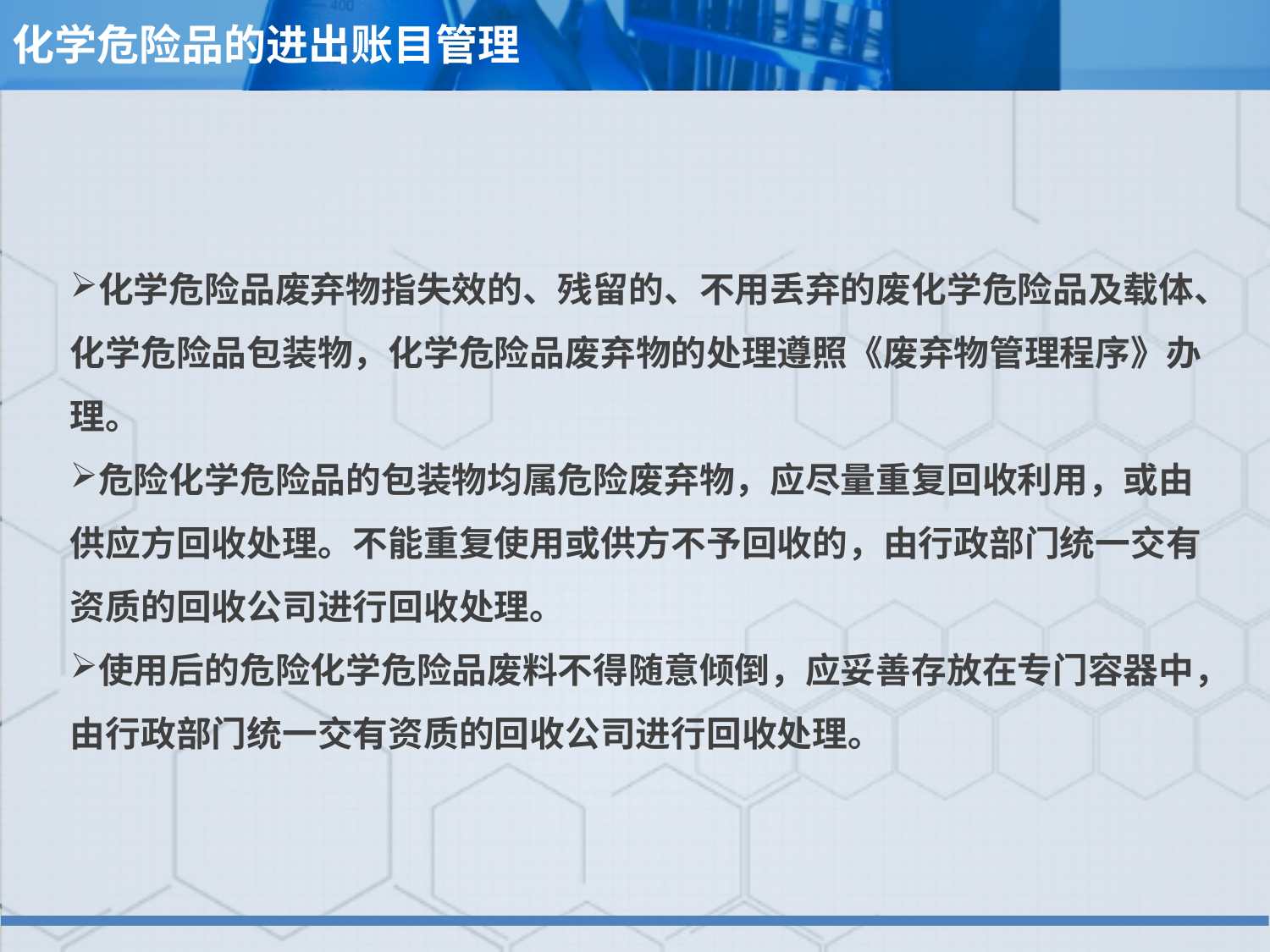

化学危险品的进出账目管理
化学危险品废弃物指失效的、残留的、不用丢弃的废化学危险品及载体、化学危险品包装物，化学危险品废弃物的处理遵照《废弃物管理程序》办理。
危险化学危险品的包装物均属危险废弃物，应尽量重复回收利用，或由供应方回收处理。不能重复使用或供方不予回收的，由行政部门统一交有资质的回收公司进行回收处理。
使用后的危险化学危险品废料不得随意倾倒，应妥善存放在专门容器中，由行政部门统一交有资质的回收公司进行回收处理。